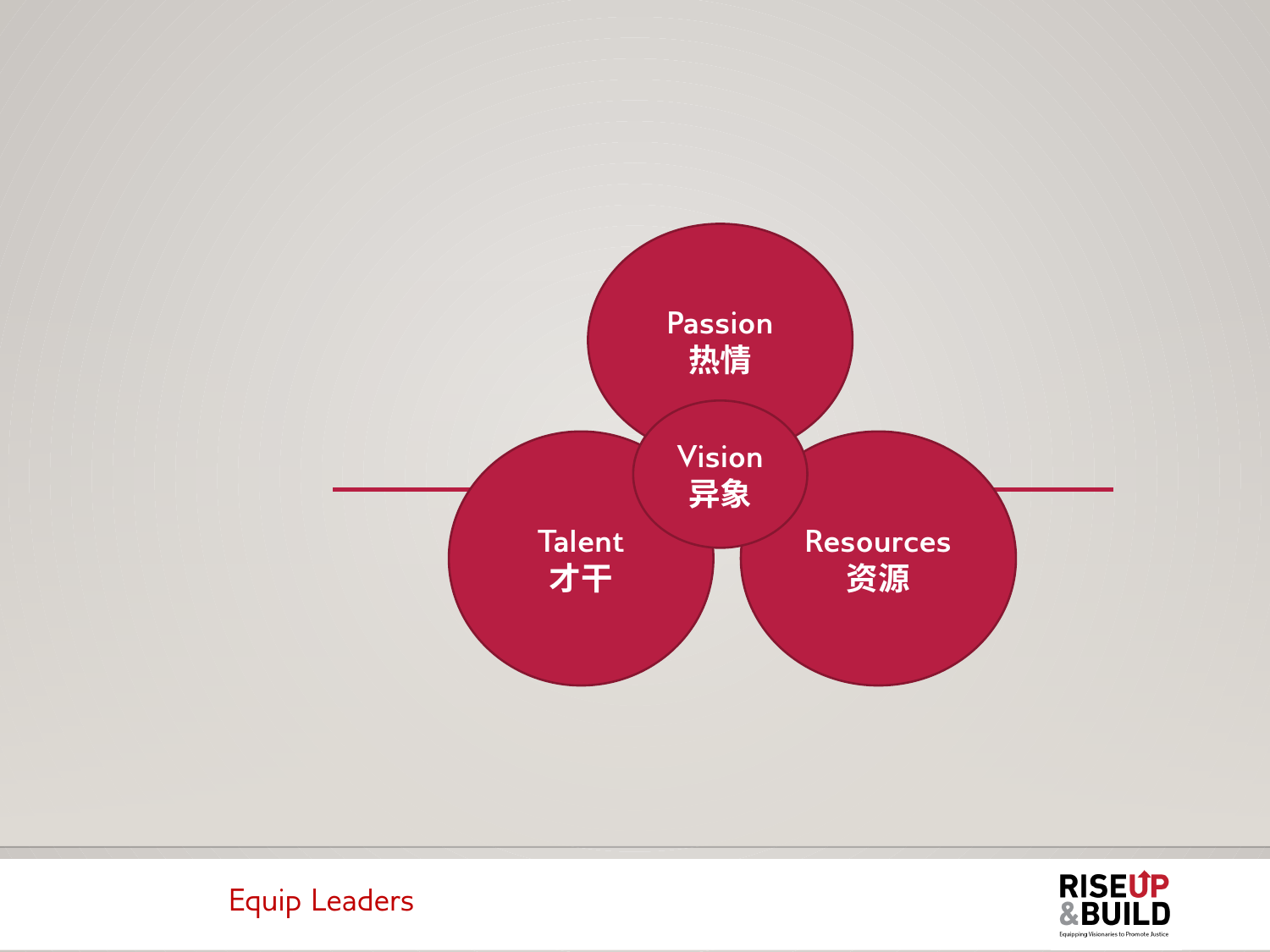

Passion
热情
Vision
异象
Talent
才干
Resources
资源
Equip Leaders